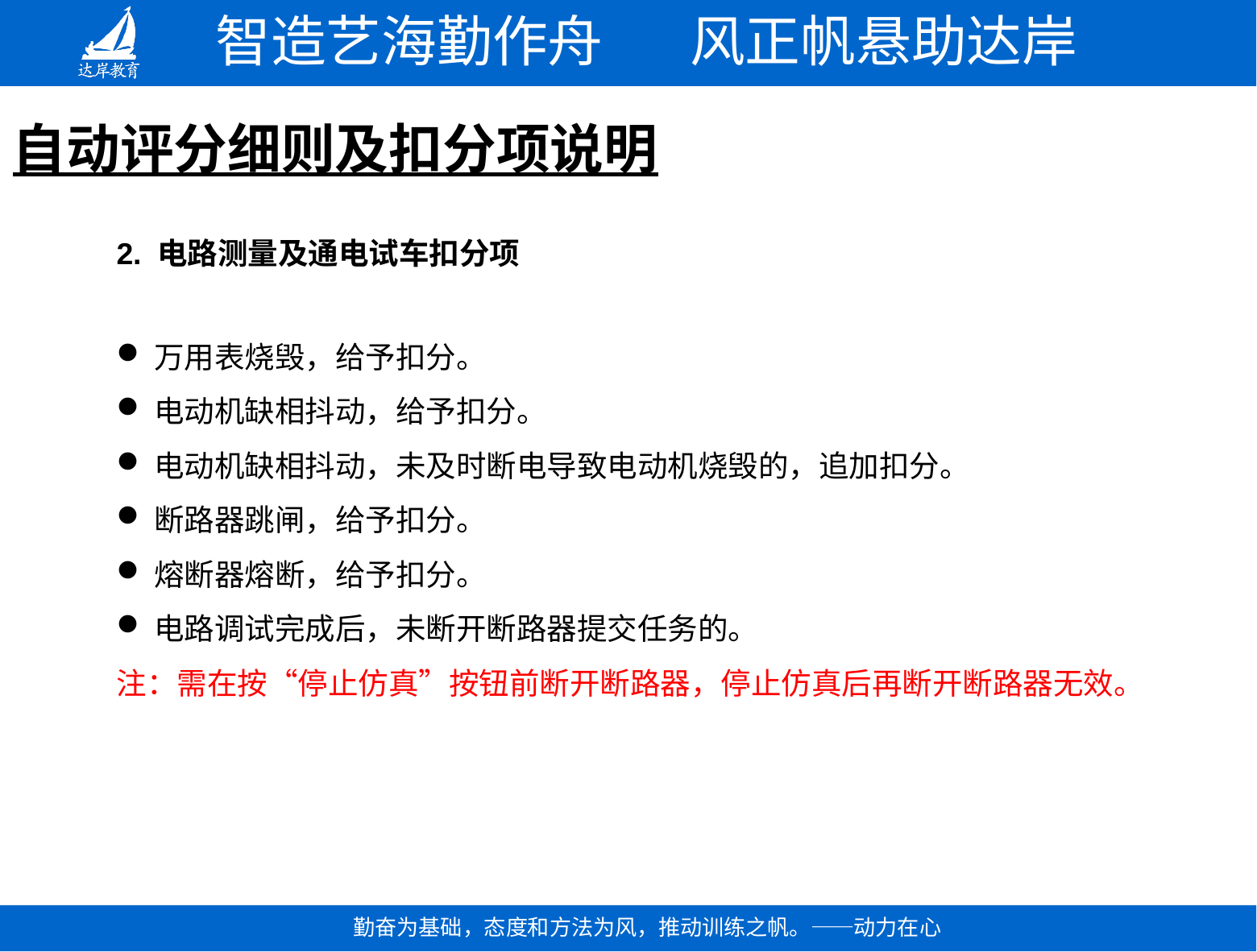

# 自动评分细则及扣分项说明
2. 电路测量及通电试车扣分项
万用表烧毁，给予扣分。
电动机缺相抖动，给予扣分。
电动机缺相抖动，未及时断电导致电动机烧毁的，追加扣分。
断路器跳闸，给予扣分。
熔断器熔断，给予扣分。
电路调试完成后，未断开断路器提交任务的。
注：需在按“停止仿真”按钮前断开断路器，停止仿真后再断开断路器无效。